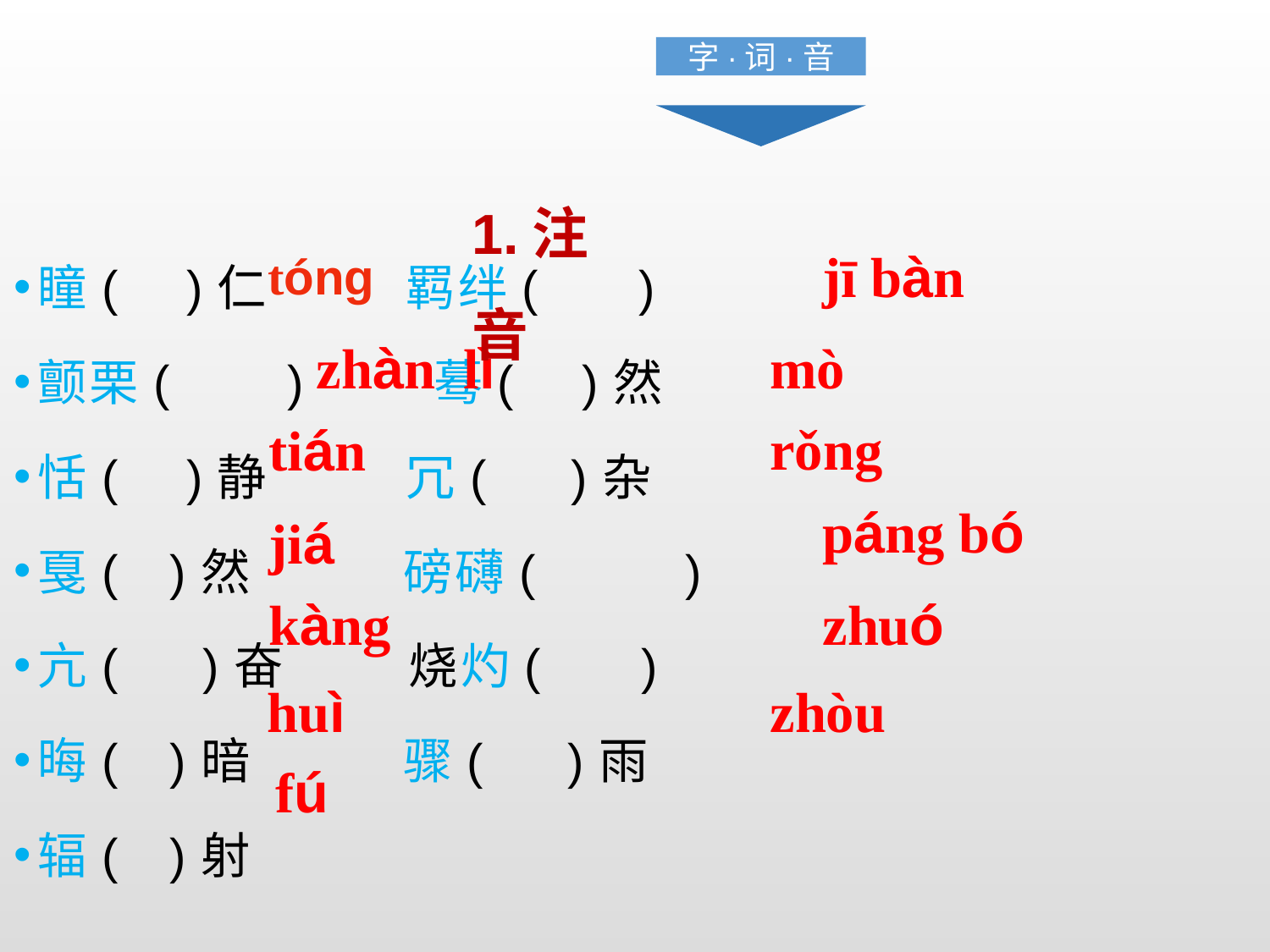

字·词·音

1.注音
jī bàn
tóng
瞳(    )仁          羁绊(      )
颤栗(       )       蓦(    )然
恬(    )静          冗(     )杂
戛(   )然           磅礴(         )
亢(     )奋         烧灼(      )
晦(   )暗           骤(     )雨
辐(   )射
zhàn  lì
mò
rǒng
tián
páng bó
jiá
kàng
zhuó
huì
zhòu
fú